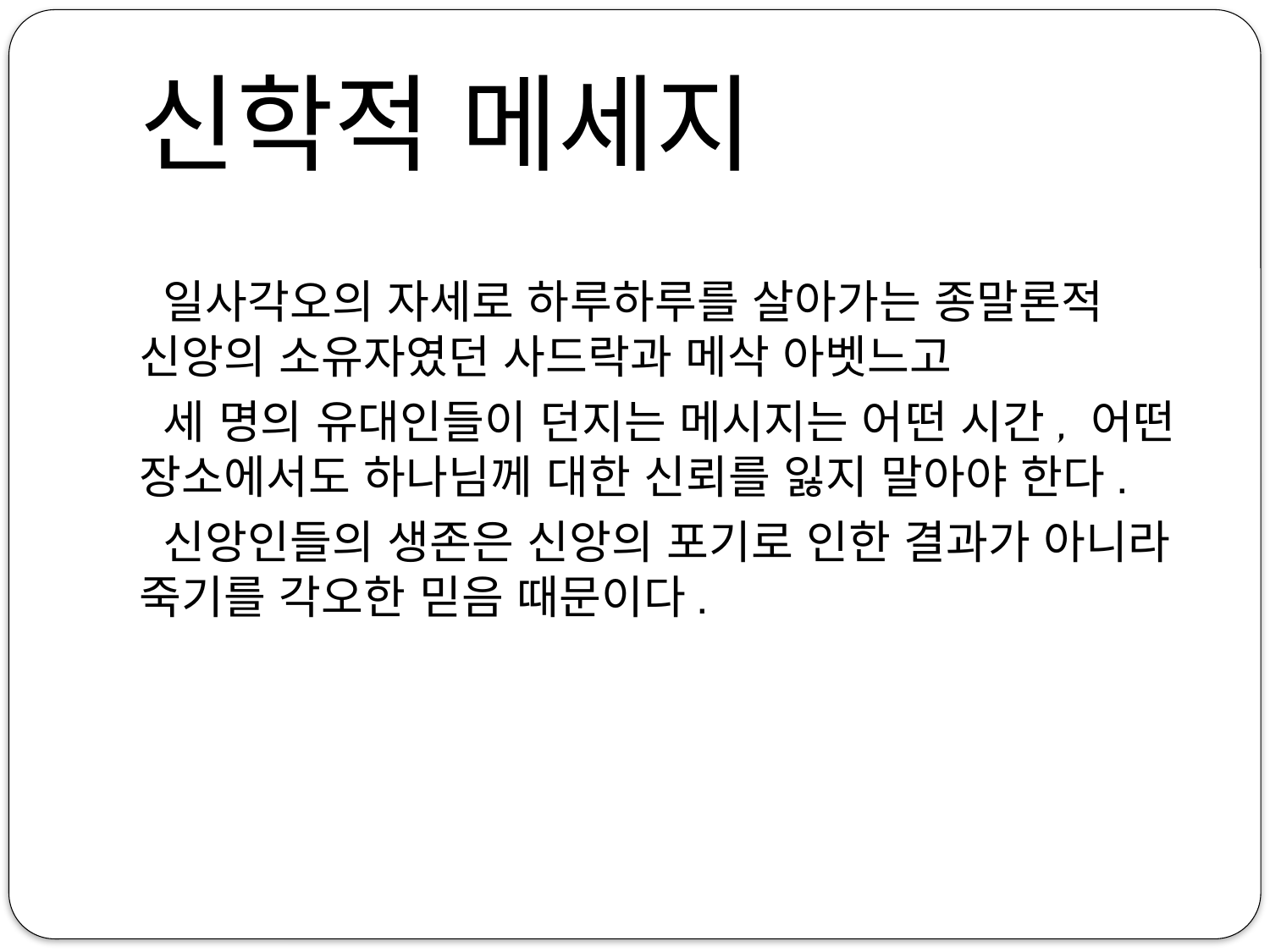

# 신학적 메세지

 일사각오의 자세로 하루하루를 살아가는 종말론적 신앙의 소유자였던 사드락과 메삭 아벳느고
 세 명의 유대인들이 던지는 메시지는 어떤 시간, 어떤 장소에서도 하나님께 대한 신뢰를 잃지 말아야 한다.
 신앙인들의 생존은 신앙의 포기로 인한 결과가 아니라 죽기를 각오한 믿음 때문이다.